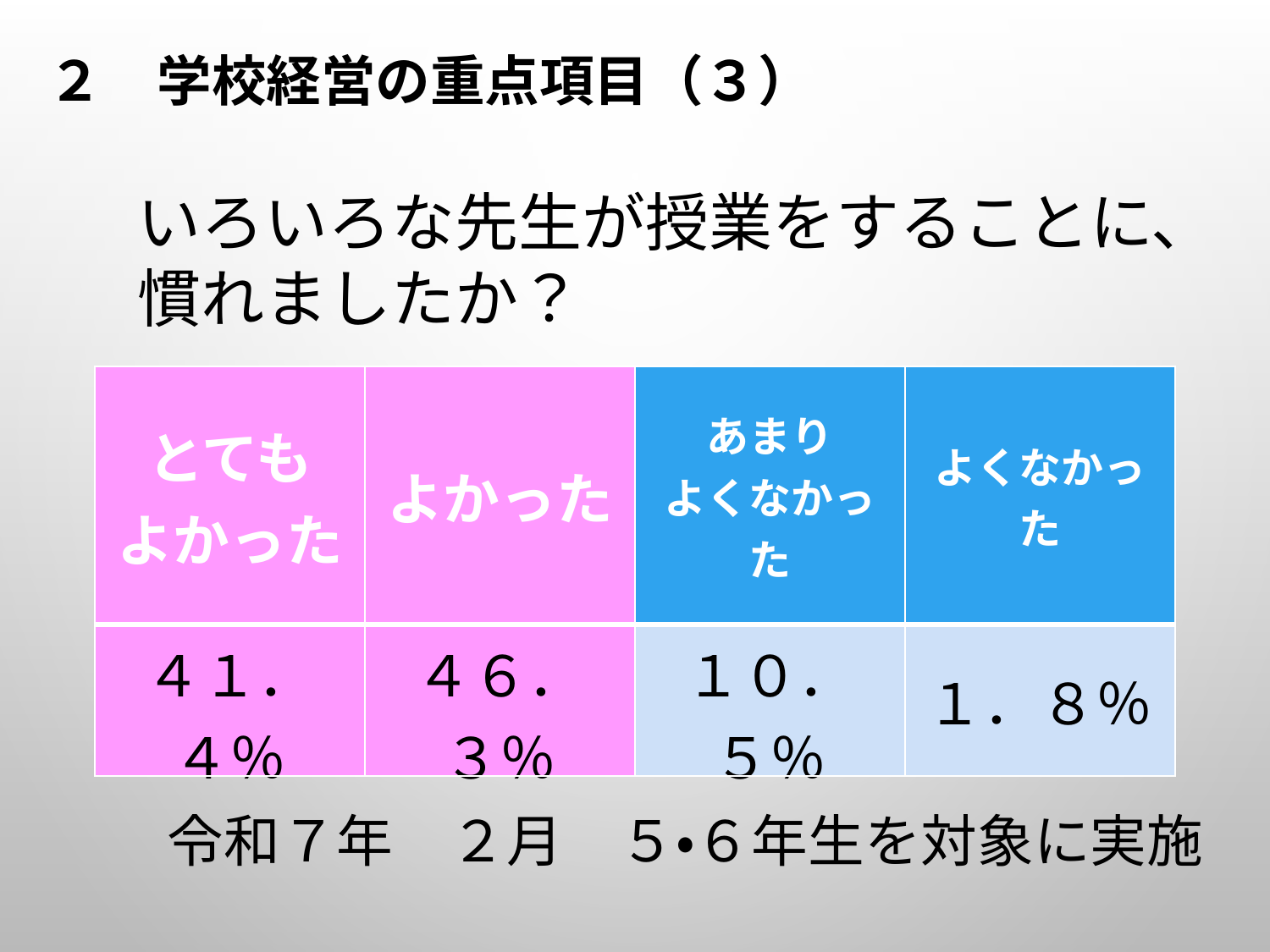

２　学校経営の重点項目（３）
いろいろな先生が授業をすることに、
慣れましたか？
| とても よかった | よかった | あまり よくなかった | よくなかった |
| --- | --- | --- | --- |
| ４１．４％ | ４６．３％ | １０．５％ | １．８％ |
令和７年　２月　５・６年生を対象に実施